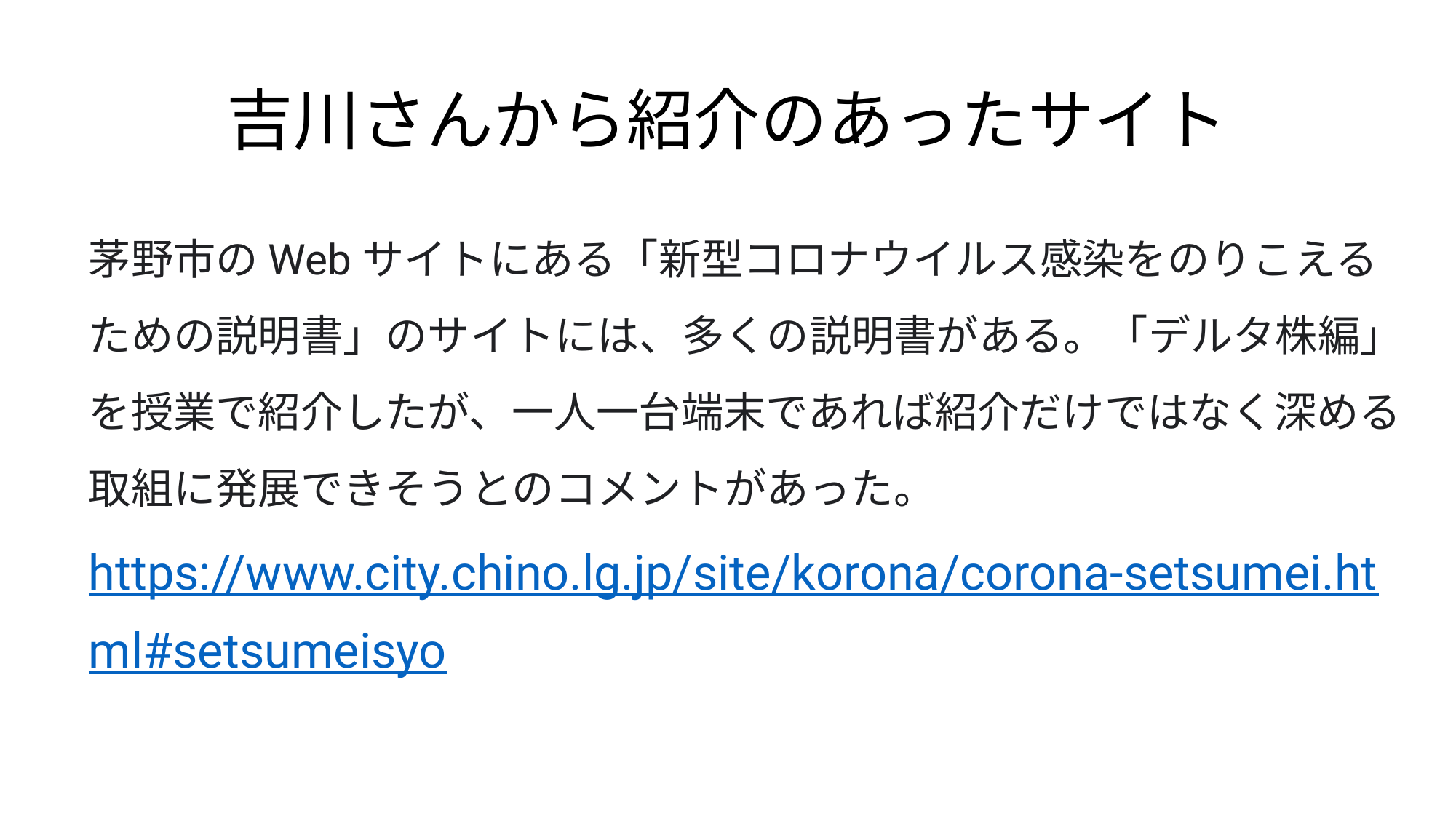

# 吉川さんから紹介のあったサイト
茅野市のWebサイトにある「新型コロナウイルス感染をのりこえるための説明書」のサイトには、多くの説明書がある。「デルタ株編」を授業で紹介したが、一人一台端末であれば紹介だけではなく深める取組に発展できそうとのコメントがあった。
https://www.city.chino.lg.jp/site/korona/corona-setsumei.html#setsumeisyo